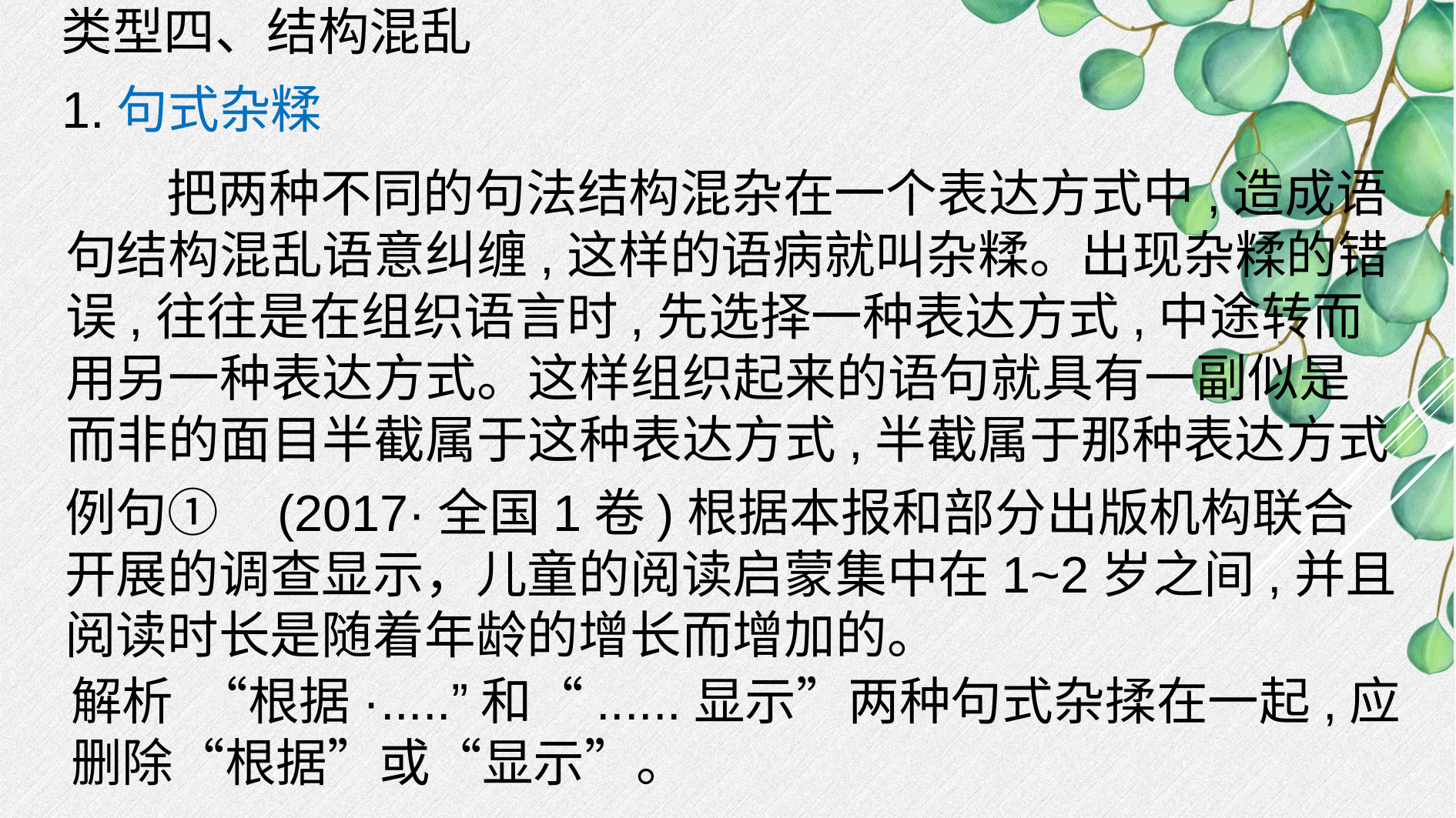

类型四、结构混乱
 1.句式杂糅
         把两种不同的句法结构混杂在一个表达方式中,造成语句结构混乱语意纠缠,这样的语病就叫杂糅。出现杂糅的错误,往往是在组织语言时,先选择一种表达方式,中途转而用另一种表达方式。这样组织起来的语句就具有一副似是而非的面目半截属于这种表达方式,半截属于那种表达方式
例句①    (2017·全国1卷)根据本报和部分出版机构联合开展的调查显示，儿童的阅读启蒙集中在1~2岁之间,并且阅读时长是随着年龄的增长而增加的。
解析  “根据·.....”和“......显示”两种句式杂揉在一起,应删除“根据”或“显示”。